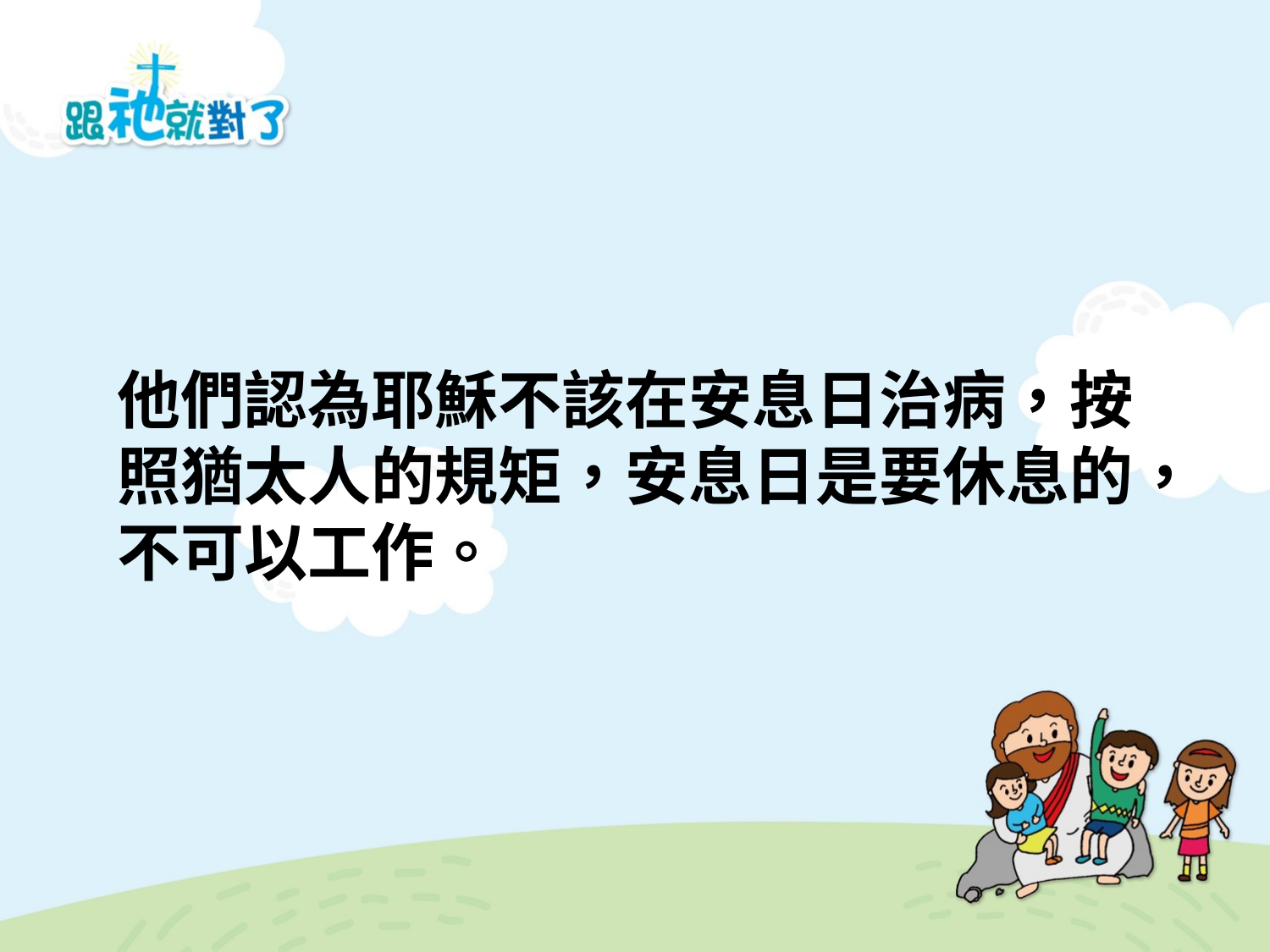

他們認為耶穌不該在安息日治病，按照猶太人的規矩，安息日是要休息的，不可以工作。